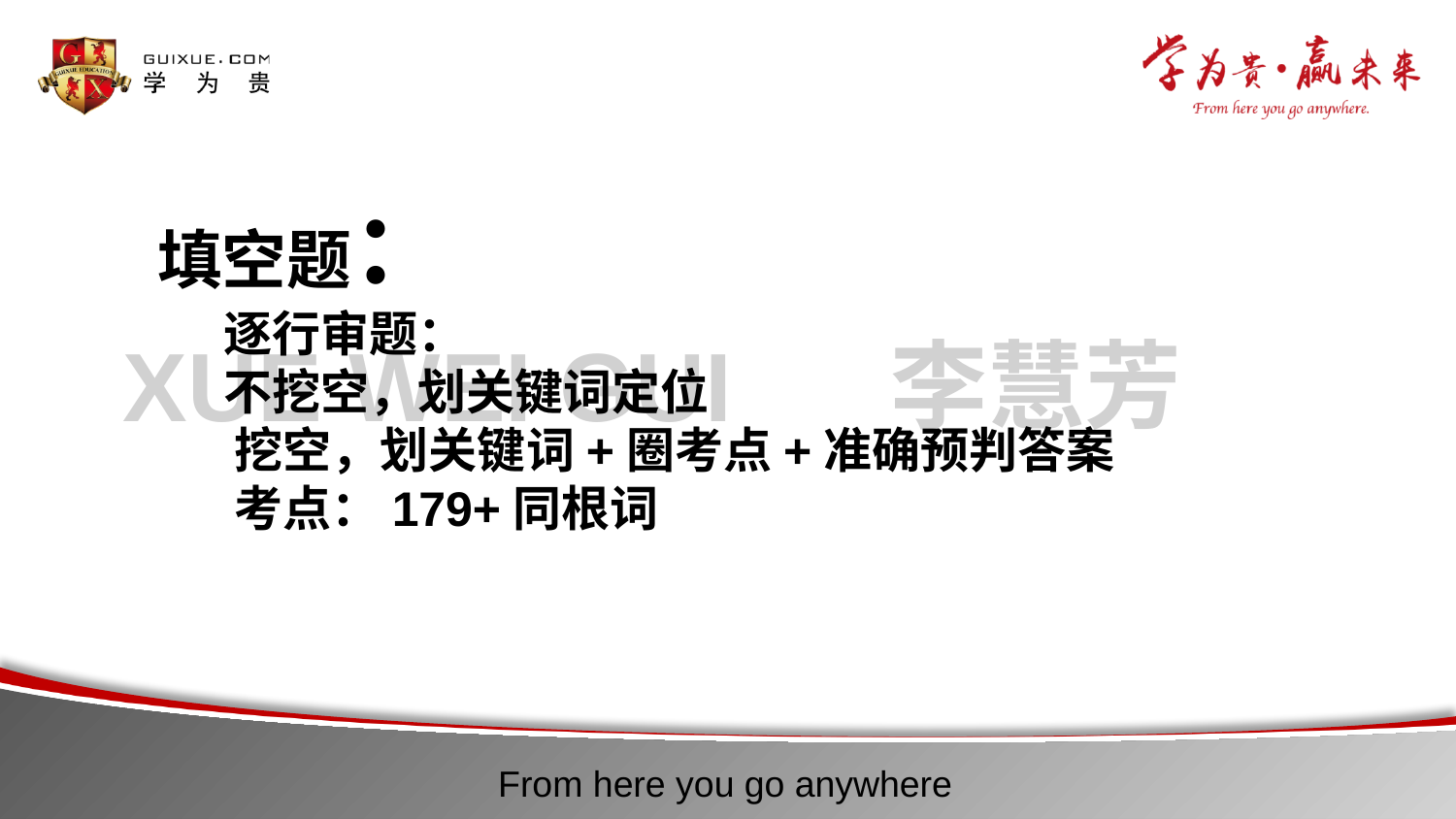

填空题：
     逐行审题：
     不挖空，划关键词定位
      挖空，划关键词+圈考点+准确预判答案
      考点：179+同根词